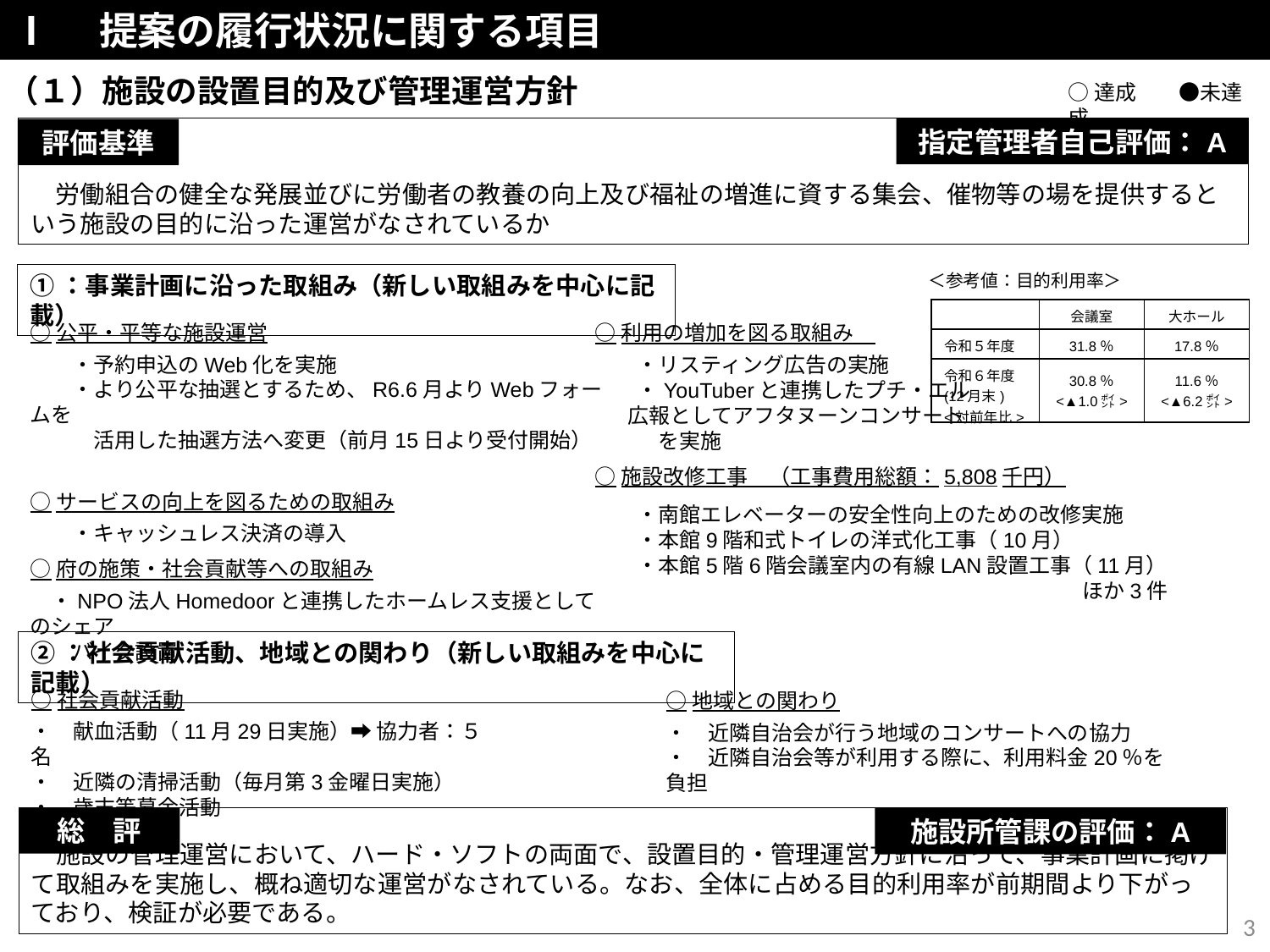

Ⅰ　提案の履行状況に関する項目
（１）施設の設置目的及び管理運営方針
○達成　　●未達成

　労働組合の健全な発展並びに労働者の教養の向上及び福祉の増進に資する集会、催物等の場を提供するという施設の目的に沿った運営がなされているか
指定管理者自己評価：A
評価基準
＜参考値：目的利用率＞
①：事業計画に沿った取組み（新しい取組みを中心に記載）
|  | 会議室 | 大ホール |
| --- | --- | --- |
| 令和５年度 | 31.8％ | 17.8％ |
| 令和６年度(12月末) <対前年比> | 30.8％ <▲1.0㌽> | 11.6％ <▲6.2㌽> |
○公平・平等な施設運営

　　・予約申込のWeb化を実施
　　・より公平な抽選とするため、R6.6月よりWebフォームを
　　　活用した抽選方法へ変更（前月15日より受付開始）

○サービスの向上を図るための取組み

　　・キャッシュレス決済の導入

○府の施策・社会貢献等への取組み

　・NPO法人Homedoorと連携したホームレス支援としてのシェア
　　バイク設置
○利用の増加を図る取組み

　　・リスティング広告の実施
　　・YouTuberと連携したプチ・エル
      広報としてアフタヌーンコンサート
　　　を実施

○施設改修工事　（工事費用総額：5,808千円）

　　・南館エレベーターの安全性向上のための改修実施
　　・本館9階和式トイレの洋式化工事（10月）
　　・本館5階6階会議室内の有線LAN設置工事（11月）
　　　ほか3件
②：社会貢献活動、地域との関わり（新しい取組みを中心に記載）
○社会貢献活動

・　献血活動（11月29日実施）➡ 協力者：５名
・　近隣の清掃活動（毎月第3金曜日実施）
・　歳末等募金活動
○地域との関わり

・　近隣自治会が行う地域のコンサートへの協力
・　近隣自治会等が利用する際に、利用料金20％を負担
　施設の管理運営において、ハード・ソフトの両面で、設置目的・管理運営方針に沿って、事業計画に掲げて取組みを実施し、概ね適切な運営がなされている。なお、全体に占める目的利用率が前期間より下がっており、検証が必要である。
総　評
施設所管課の評価：A
3